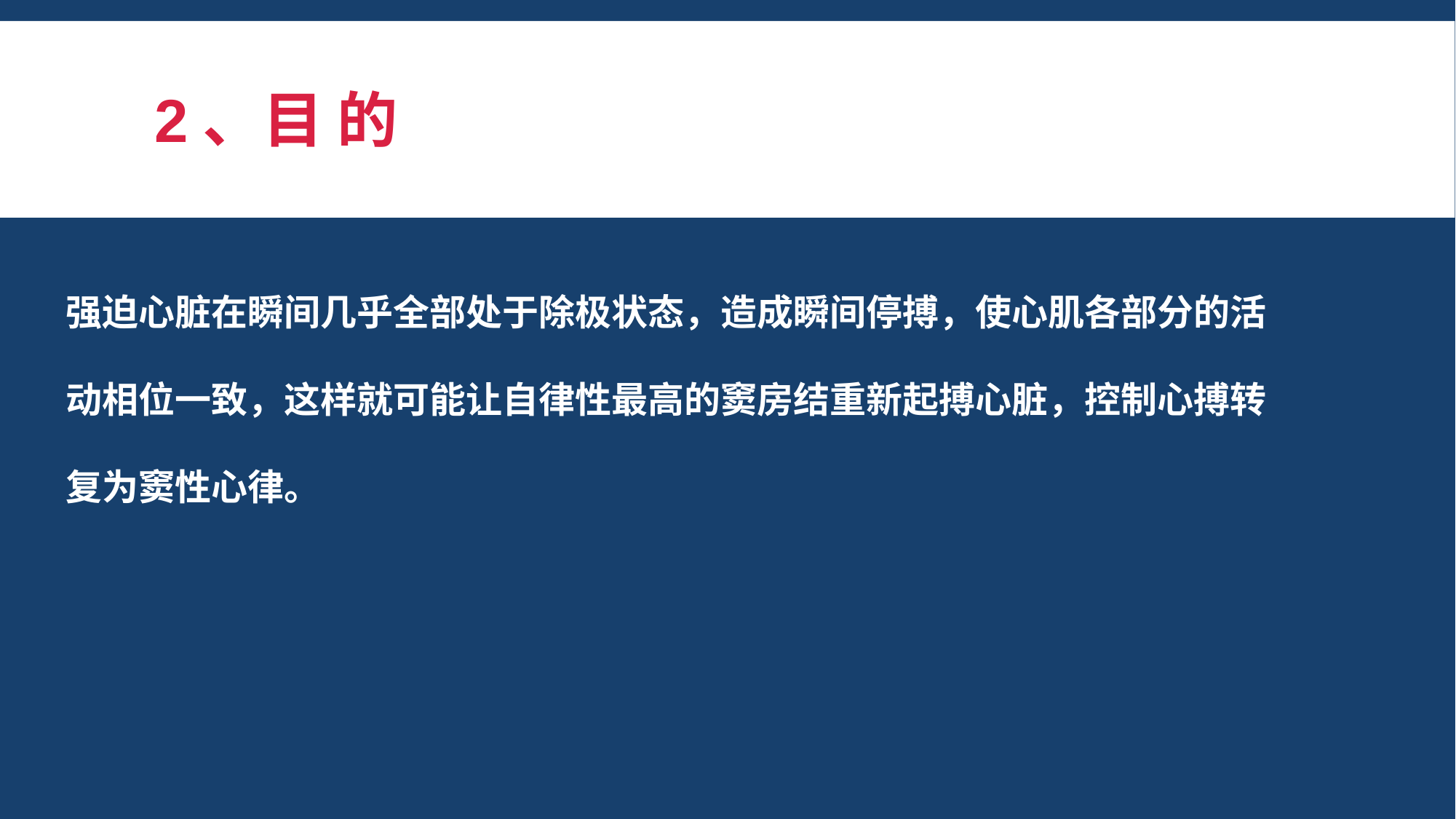

# 2、目 的
强迫心脏在瞬间几乎全部处于除极状态，造成瞬间停搏，使心肌各部分的活动相位一致，这样就可能让自律性最高的窦房结重新起搏心脏，控制心搏转复为窦性心律。